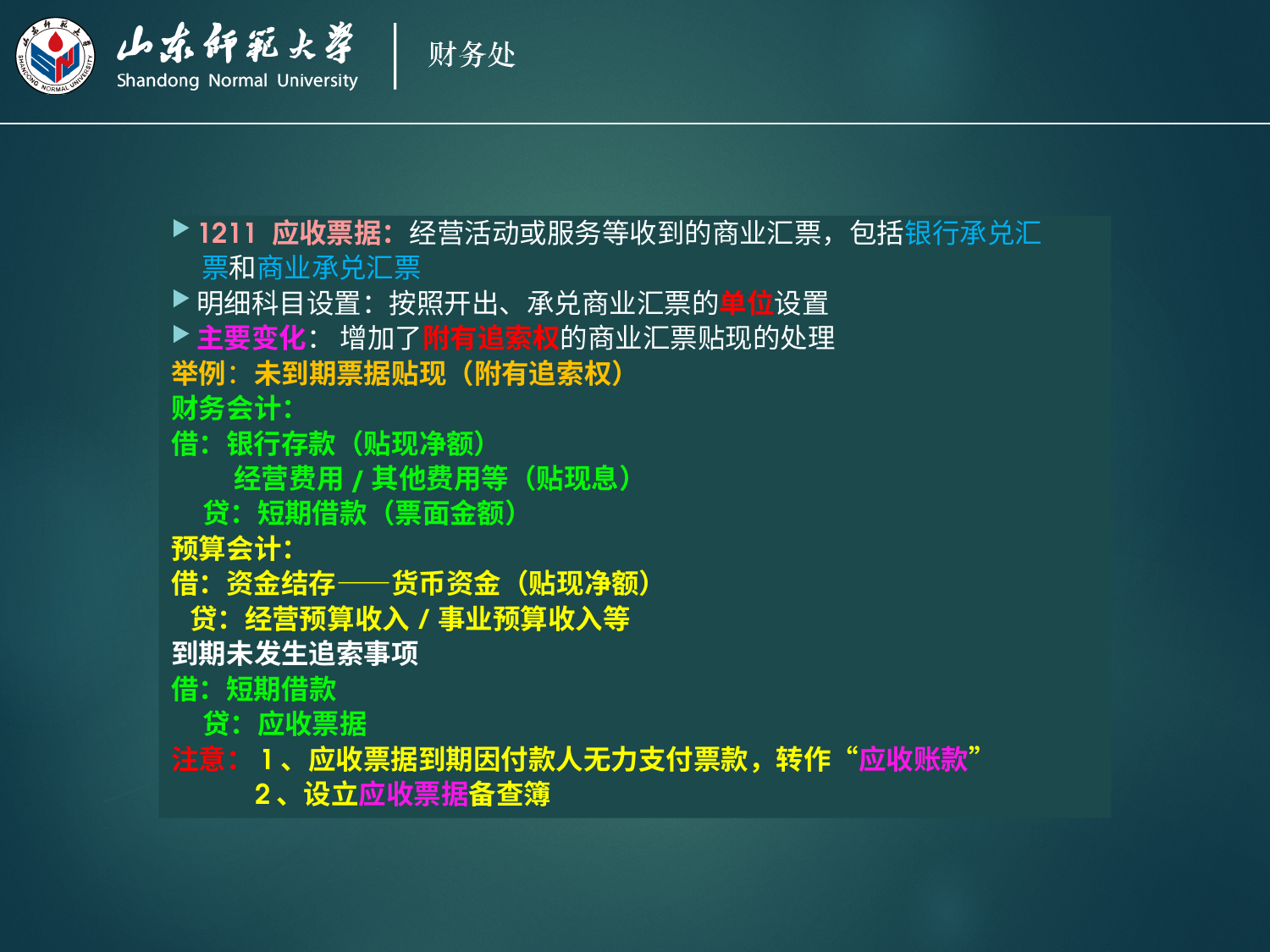

1211 应收票据：经营活动或服务等收到的商业汇票，包括银行承兑汇
    票和商业承兑汇票
明细科目设置：按照开出、承兑商业汇票的单位设置
主要变化： 增加了附有追索权的商业汇票贴现的处理
举例：未到期票据贴现（附有追索权）
财务会计：
借：银行存款（贴现净额）
         经营费用/其他费用等（贴现息）
    贷：短期借款（票面金额）
预算会计：
借：资金结存——货币资金（贴现净额）
  贷：经营预算收入/事业预算收入等
到期未发生追索事项
借：短期借款
    贷：应收票据
注意：1、应收票据到期因付款人无力支付票款，转作“应收账款”
           2、设立应收票据备查簿